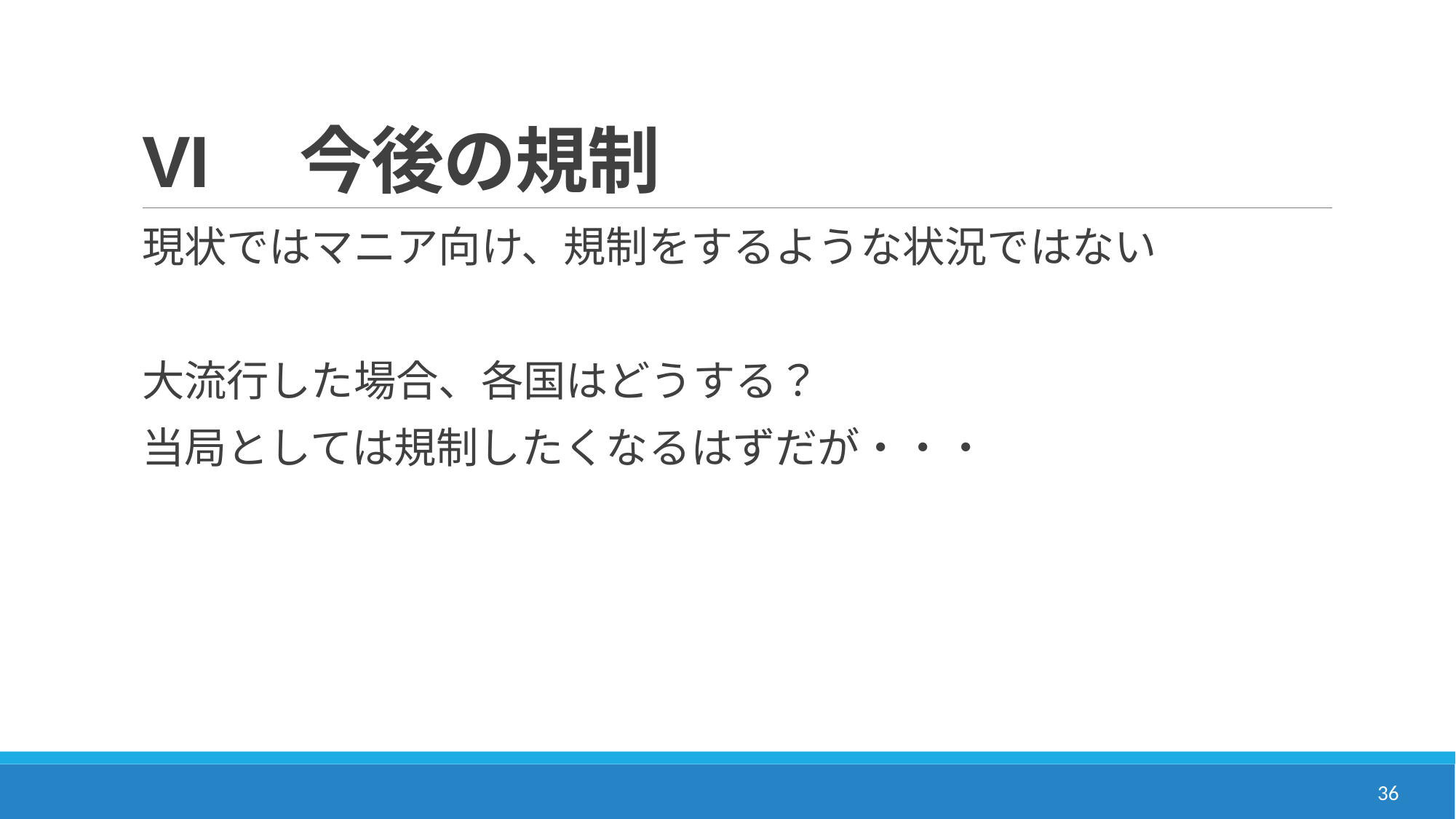

# VI　今後の規制
現状ではマニア向け、規制をするような状況ではない

大流行した場合、各国はどうする？
当局としては規制したくなるはずだが・・・

36